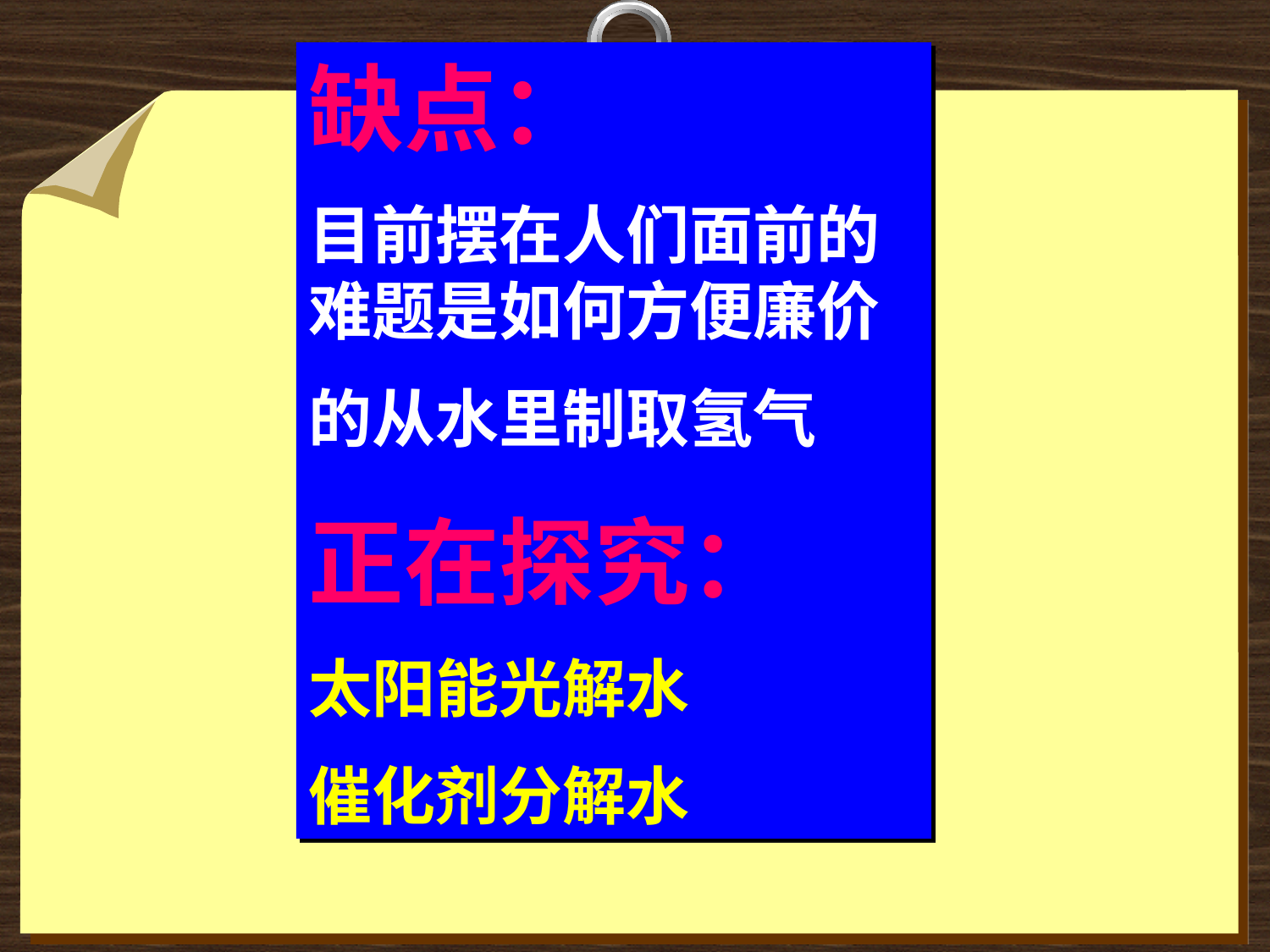

缺点：
目前摆在人们面前的难题是如何方便廉价
的从水里制取氢气
正在探究：
太阳能光解水
催化剂分解水